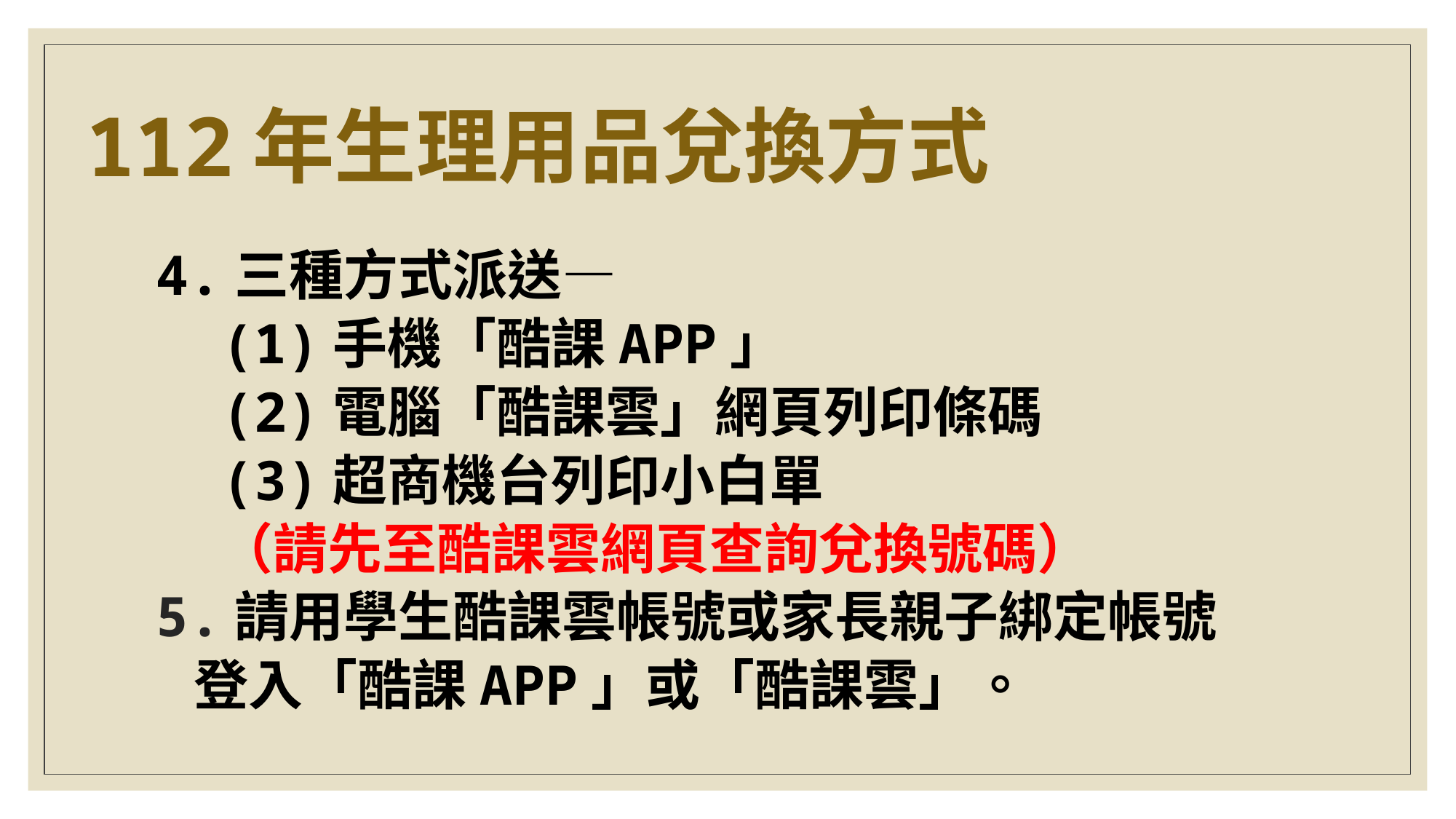

112年生理用品兌換方式
4.三種方式派送—
  (1)手機「酷課APP」
  (2)電腦「酷課雲」網頁列印條碼
  (3)超商機台列印小白單
    （請先至酷課雲網頁查詢兌換號碼）
5.請用學生酷課雲帳號或家長親子綁定帳號
  登入「酷課APP」或「酷課雲」。